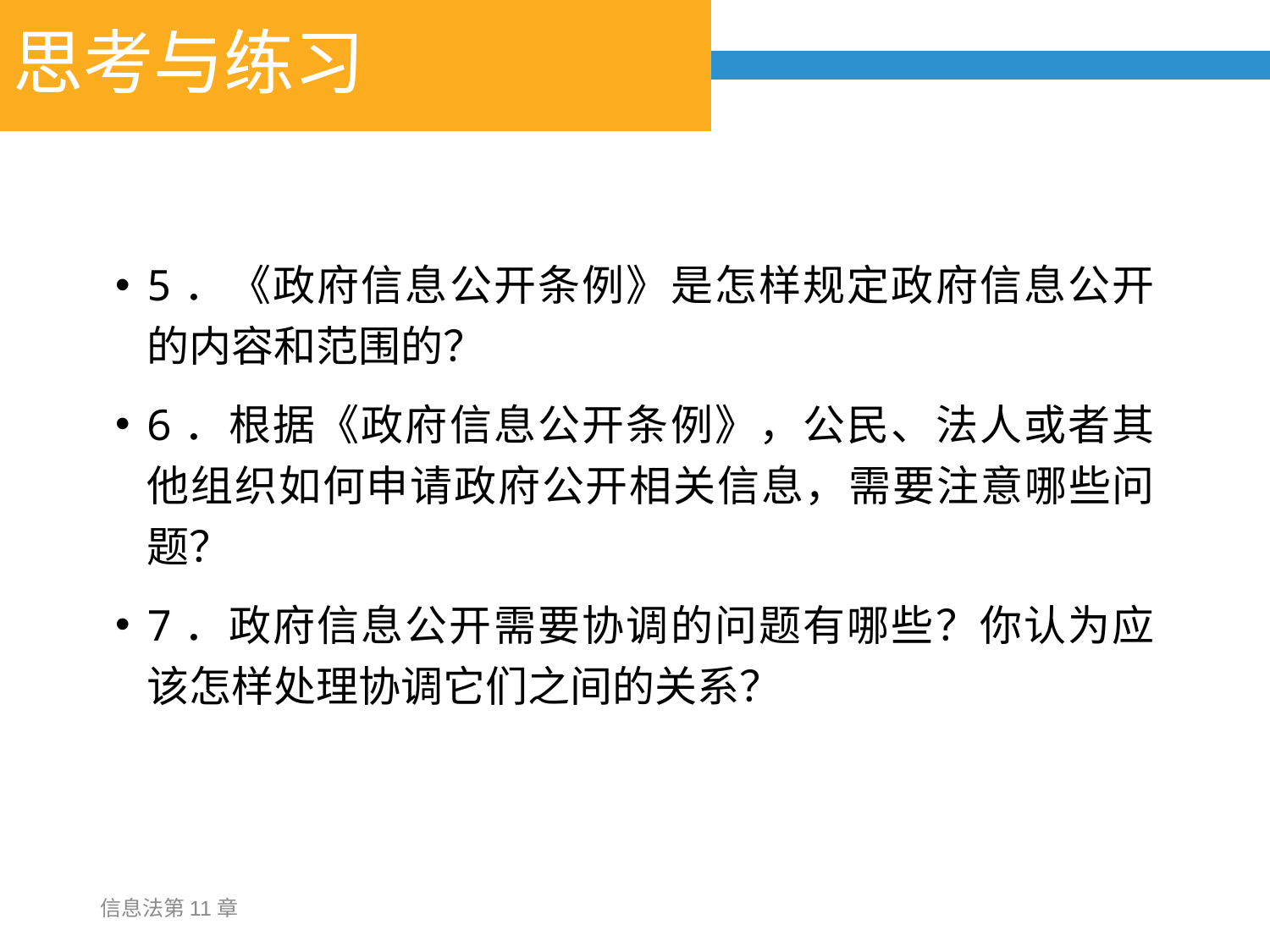

# 思考与练习
5．《政府信息公开条例》是怎样规定政府信息公开的内容和范围的？
6．根据《政府信息公开条例》，公民、法人或者其他组织如何申请政府公开相关信息，需要注意哪些问题？
7．政府信息公开需要协调的问题有哪些？你认为应该怎样处理协调它们之间的关系？

信息法第11章